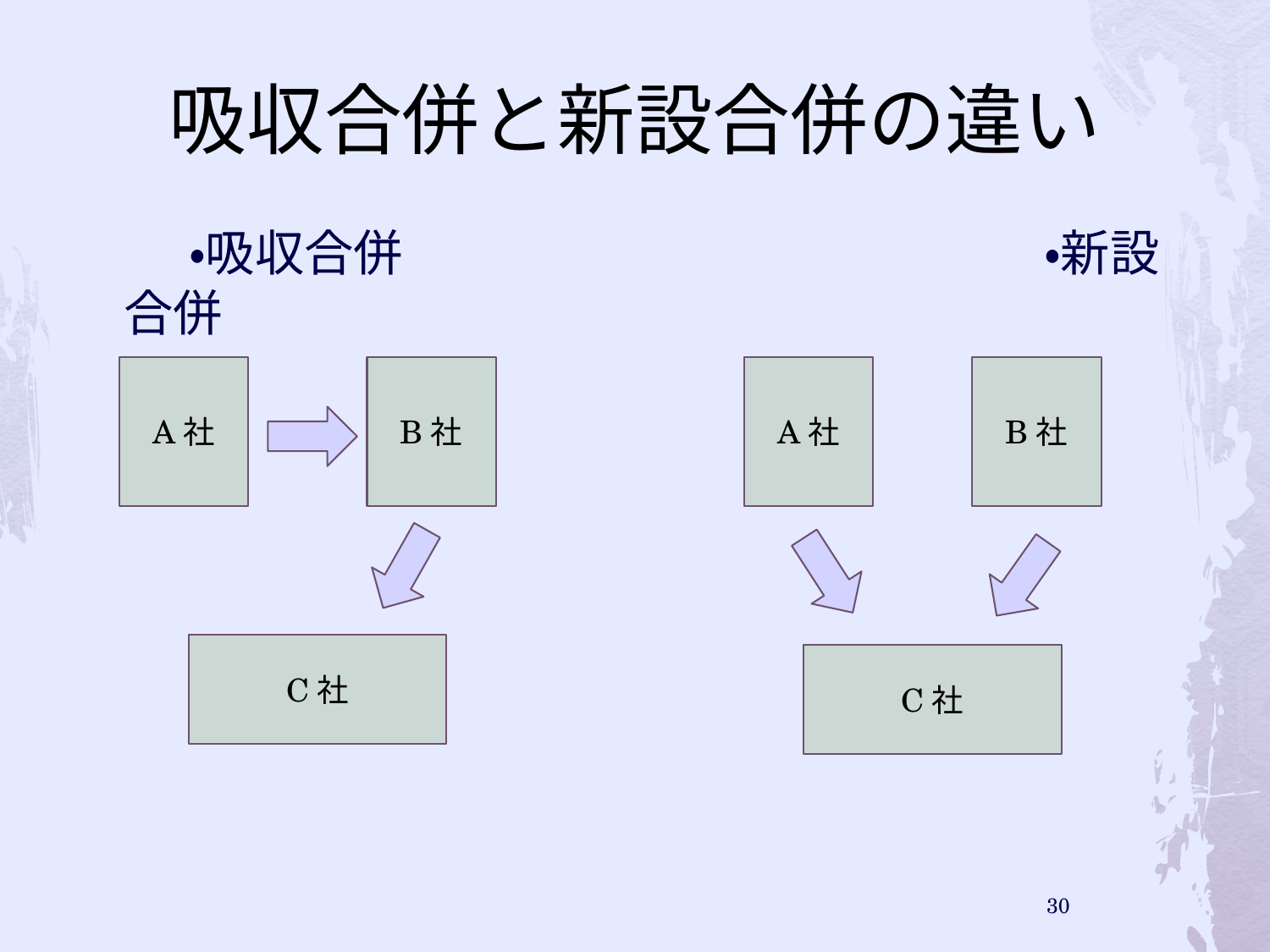

# 吸収合併と新設合併の違い
　　・吸収合併　　　　　　　　　　　　　・新設合併
A社
B社
A社
B社

C社
C社
30